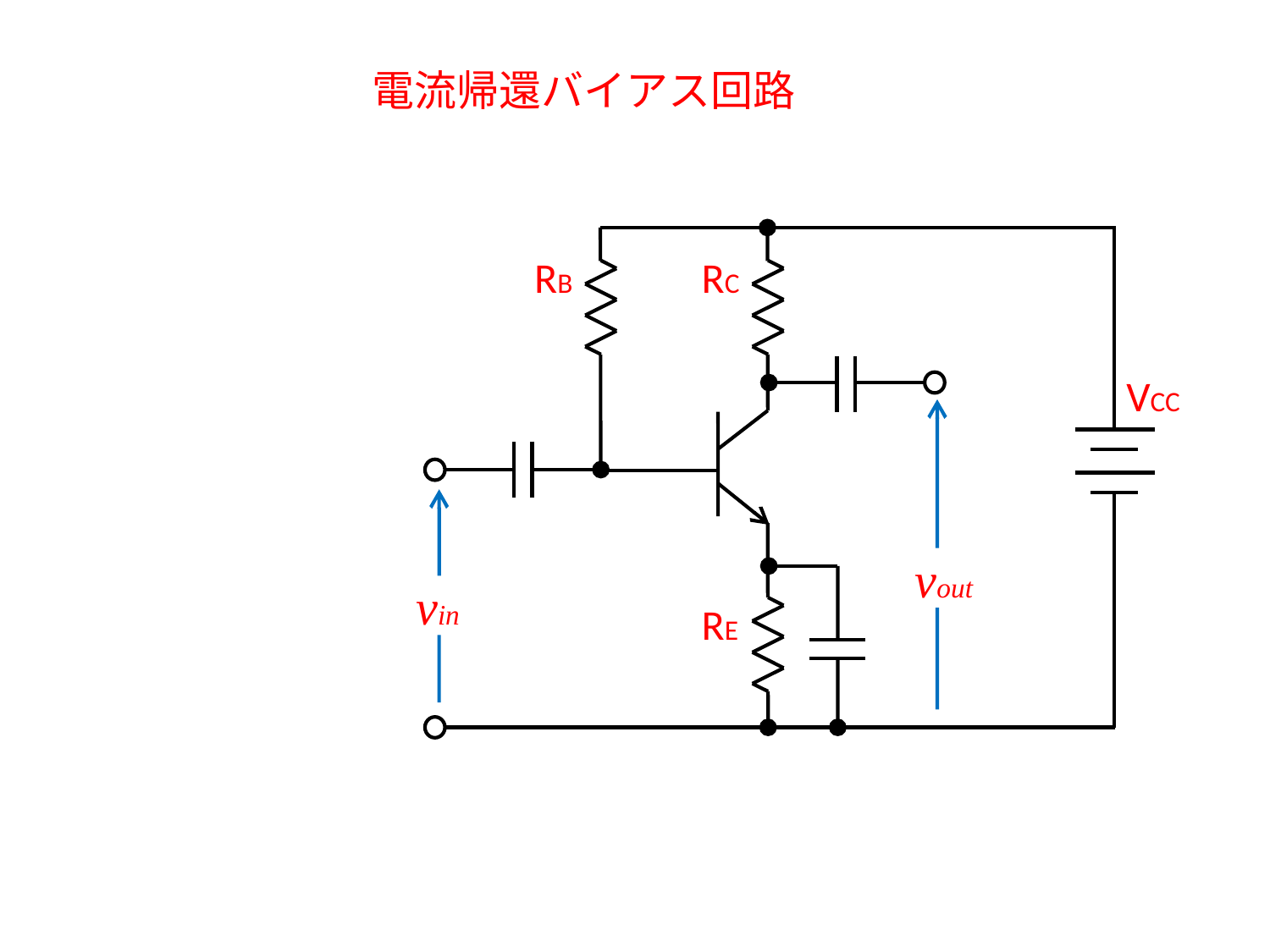

電流帰還バイアス回路

RB
RC

VCC

vout

vin
RE